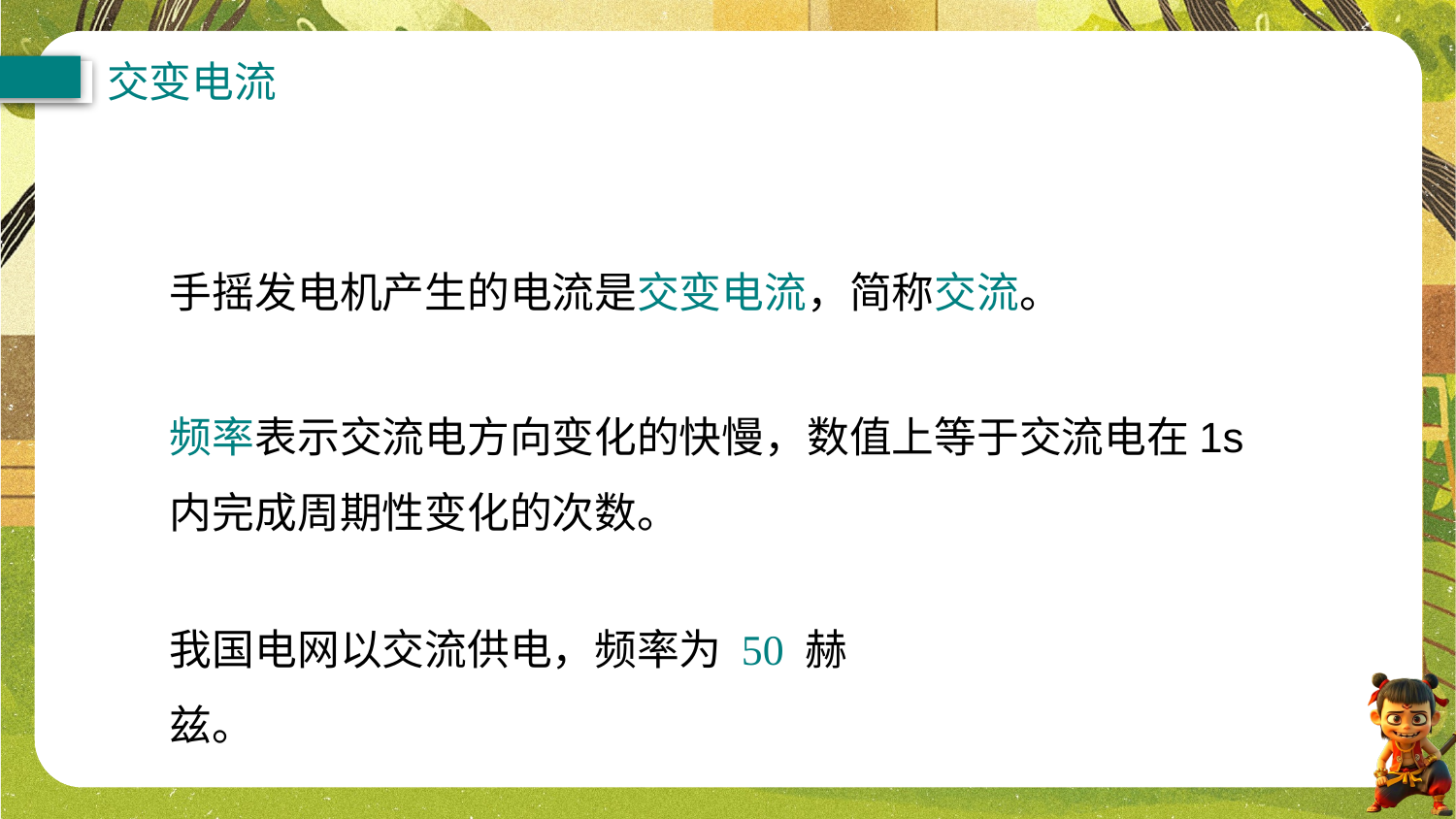

交变电流

手摇发电机产生的电流是交变电流，简称交流。
频率表示交流电方向变化的快慢，数值上等于交流电在1s内完成周期性变化的次数。
我国电网以交流供电，频率为 50 赫兹。